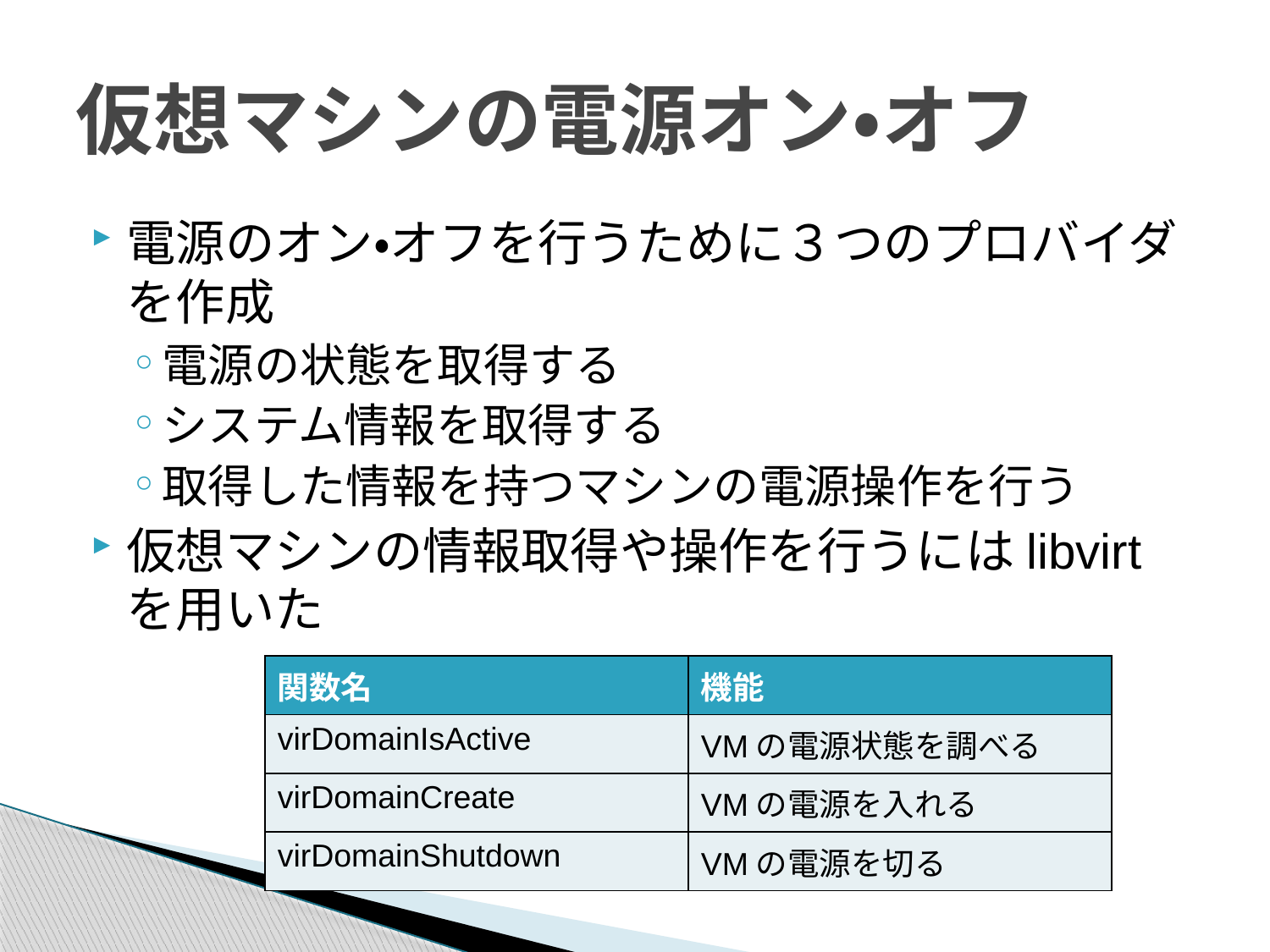

# 仮想マシンの電源オン・オフ
電源のオン・オフを行うために３つのプロバイダを作成
電源の状態を取得する
システム情報を取得する
取得した情報を持つマシンの電源操作を行う
仮想マシンの情報取得や操作を行うにはlibvirtを用いた
| 関数名 | 機能 |
| --- | --- |
| virDomainIsActive | VMの電源状態を調べる |
| virDomainCreate | VMの電源を入れる |
| virDomainShutdown | VMの電源を切る |